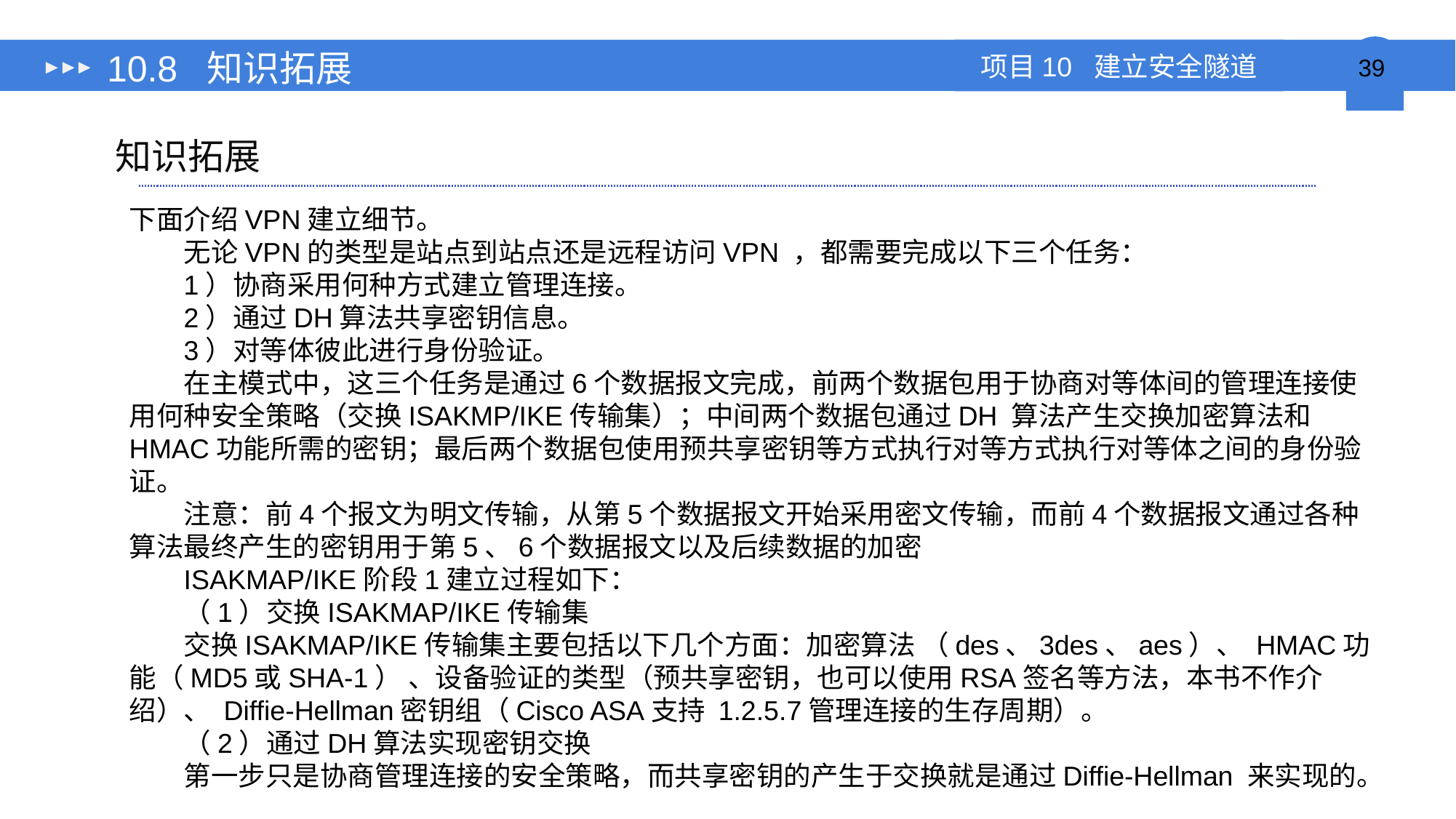

# 10.8  知识拓展
知识拓展

下面介绍VPN建立细节。
无论VPN的类型是站点到站点还是远程访问VPN ，都需要完成以下三个任务：
1）协商采用何种方式建立管理连接。
2）通过DH算法共享密钥信息。
3）对等体彼此进行身份验证。
在主模式中，这三个任务是通过6个数据报文完成，前两个数据包用于协商对等体间的管理连接使用何种安全策略（交换ISAKMP/IKE传输集）；中间两个数据包通过DH 算法产生交换加密算法和HMAC功能所需的密钥；最后两个数据包使用预共享密钥等方式执行对等方式执行对等体之间的身份验证。
注意：前4个报文为明文传输，从第5个数据报文开始采用密文传输，而前4个数据报文通过各种算法最终产生的密钥用于第5、6个数据报文以及后续数据的加密
ISAKMAP/IKE阶段1建立过程如下：
（1）交换ISAKMAP/IKE传输集
交换ISAKMAP/IKE传输集主要包括以下几个方面：加密算法 （des、3des、aes）、 HMAC功能（MD5或SHA-1） 、设备验证的类型（预共享密钥，也可以使用RSA签名等方法，本书不作介绍）、 Diffie-Hellman密钥组（Cisco ASA支持 1.2.5.7管理连接的生存周期）。
（2）通过DH算法实现密钥交换
第一步只是协商管理连接的安全策略，而共享密钥的产生于交换就是通过Diffie-Hellman 来实现的。